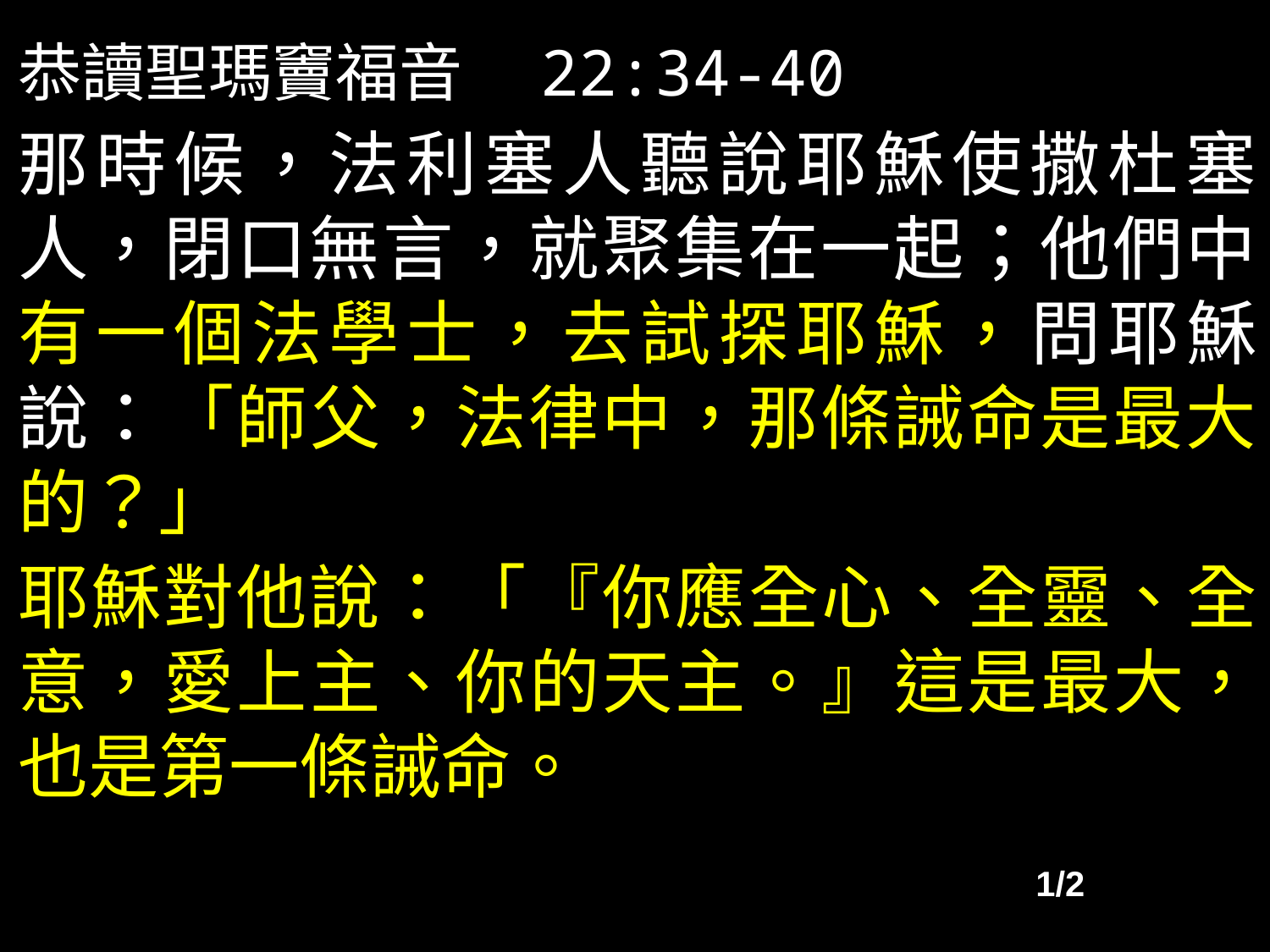

恭讀聖瑪竇福音　22:34-40
那時候，法利塞人聽說耶穌使撒杜塞人，閉口無言，就聚集在一起；他們中有一個法學士，去試探耶穌，問耶穌說：「師父，法律中，那條誡命是最大的？」
耶穌對他說：「『你應全心、全靈、全意，愛上主、你的天主。』這是最大，也是第一條誡命。
1/2